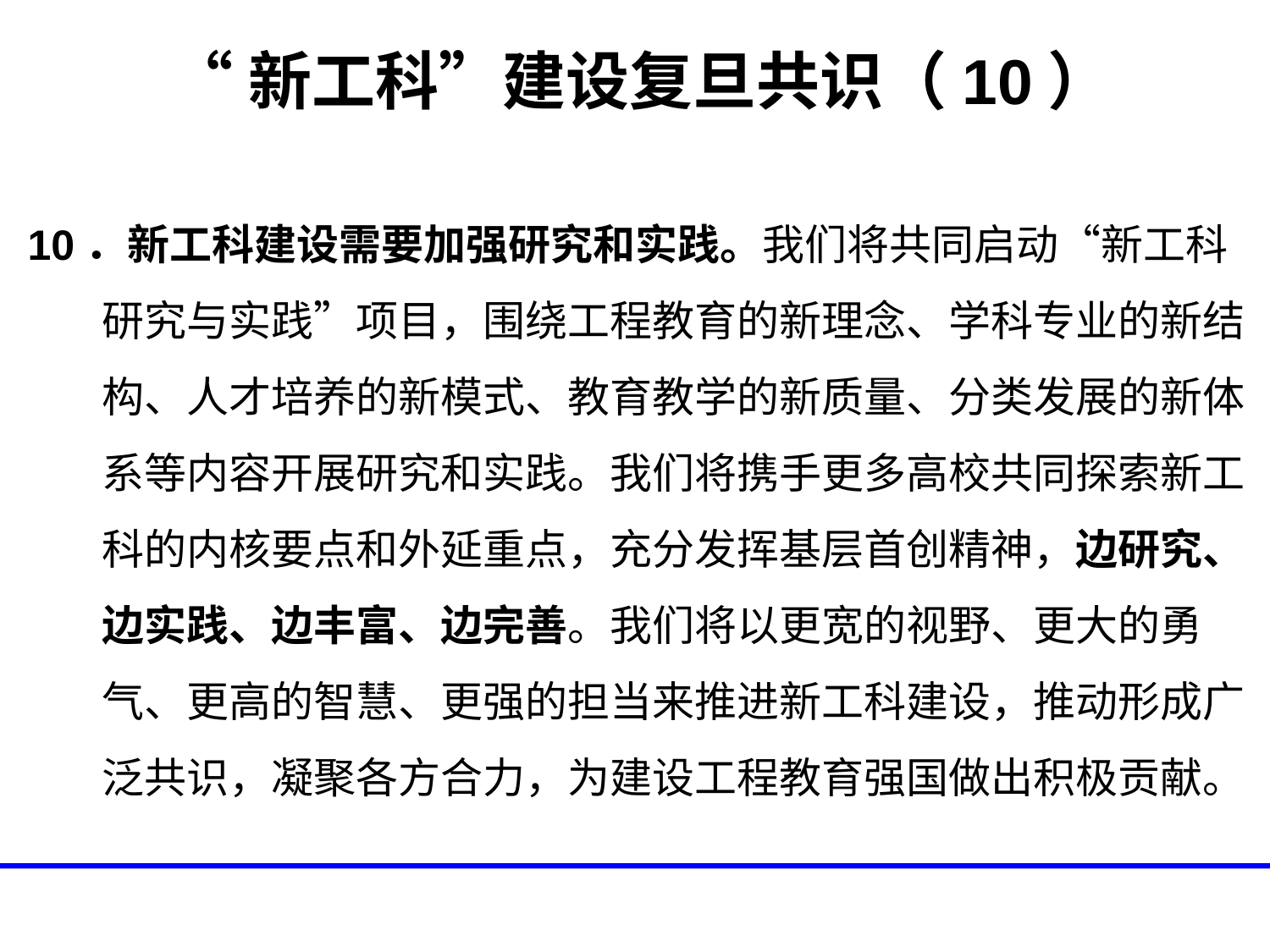

“新工科”建设复旦共识（10）
10．新工科建设需要加强研究和实践。我们将共同启动“新工科研究与实践”项目，围绕工程教育的新理念、学科专业的新结构、人才培养的新模式、教育教学的新质量、分类发展的新体系等内容开展研究和实践。我们将携手更多高校共同探索新工科的内核要点和外延重点，充分发挥基层首创精神，边研究、边实践、边丰富、边完善。我们将以更宽的视野、更大的勇气、更高的智慧、更强的担当来推进新工科建设，推动形成广泛共识，凝聚各方合力，为建设工程教育强国做出积极贡献。